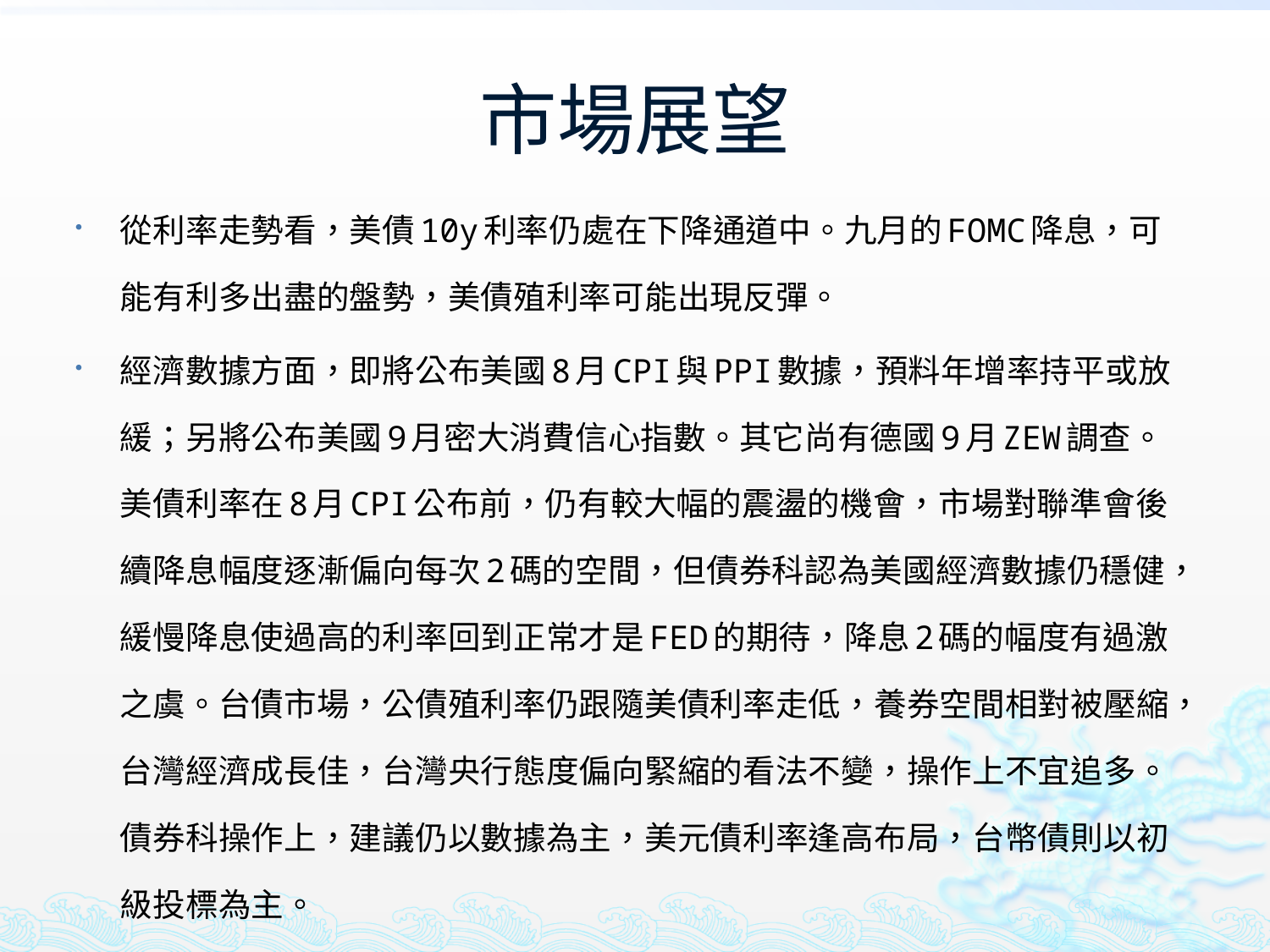

# 市場展望
從利率走勢看，美債10y利率仍處在下降通道中。九月的FOMC降息，可能有利多出盡的盤勢，美債殖利率可能出現反彈。
經濟數據方面，即將公布美國8月CPI與PPI數據，預料年增率持平或放緩；另將公布美國9月密大消費信心指數。其它尚有德國9月ZEW調查。美債利率在8月CPI公布前，仍有較大幅的震盪的機會，市場對聯準會後續降息幅度逐漸偏向每次2碼的空間，但債券科認為美國經濟數據仍穩健，緩慢降息使過高的利率回到正常才是FED的期待，降息2碼的幅度有過激之虞。台債市場，公債殖利率仍跟隨美債利率走低，養券空間相對被壓縮，台灣經濟成長佳，台灣央行態度偏向緊縮的看法不變，操作上不宜追多。債券科操作上，建議仍以數據為主，美元債利率逢高布局，台幣債則以初級投標為主。